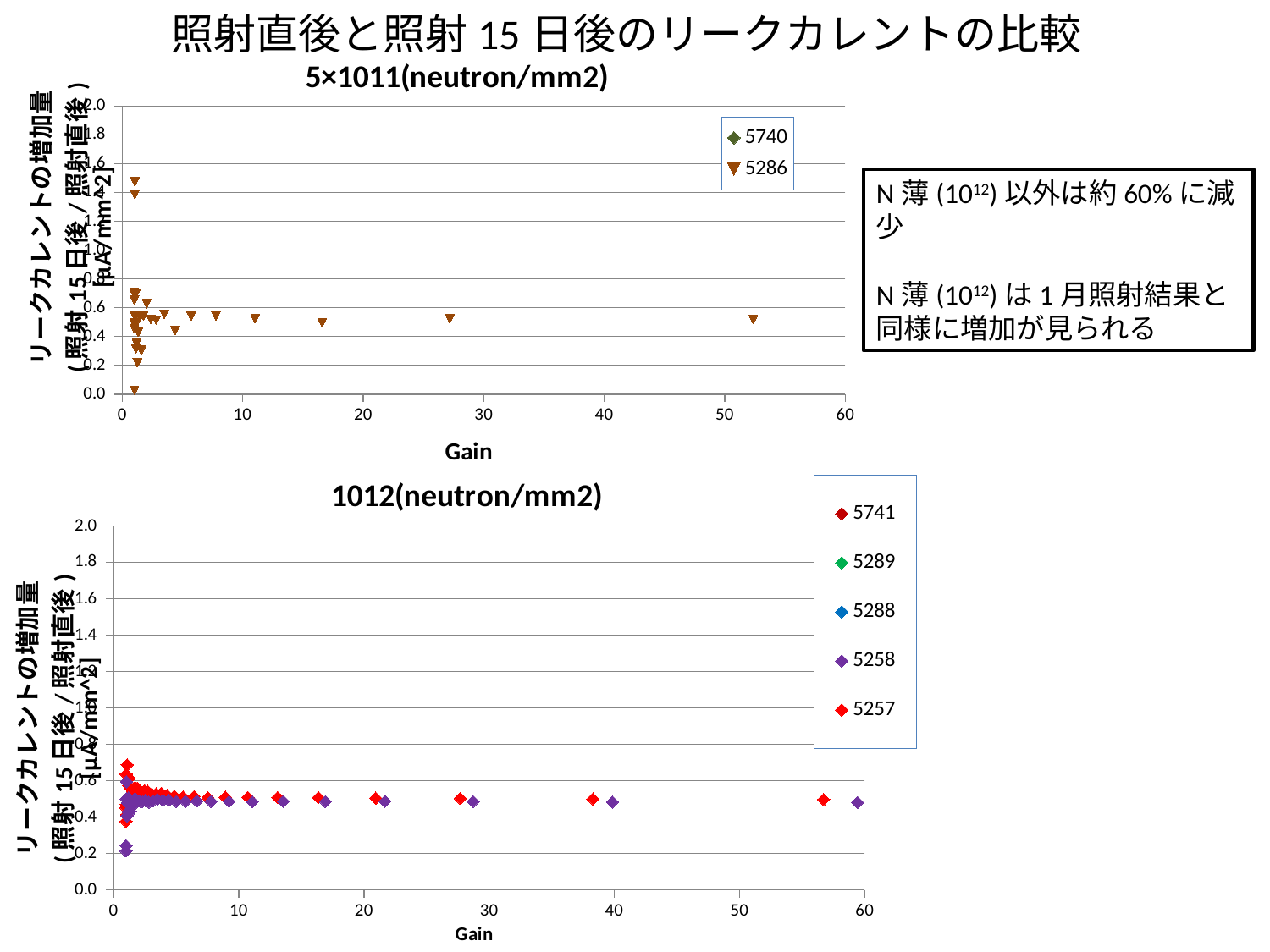

### Chart: 5×1011(neutron/mm2)

| Category |  |  |
|---|---|---|
照射直後と照射15日後のリークカレントの比較
N薄(1012)以外は約60%に減少

N薄(1012)は1月照射結果と同様に増加が見られる

### Chart: 1012(neutron/mm2)

| Category |  |  |  |  |  |
|---|---|---|---|---|---|